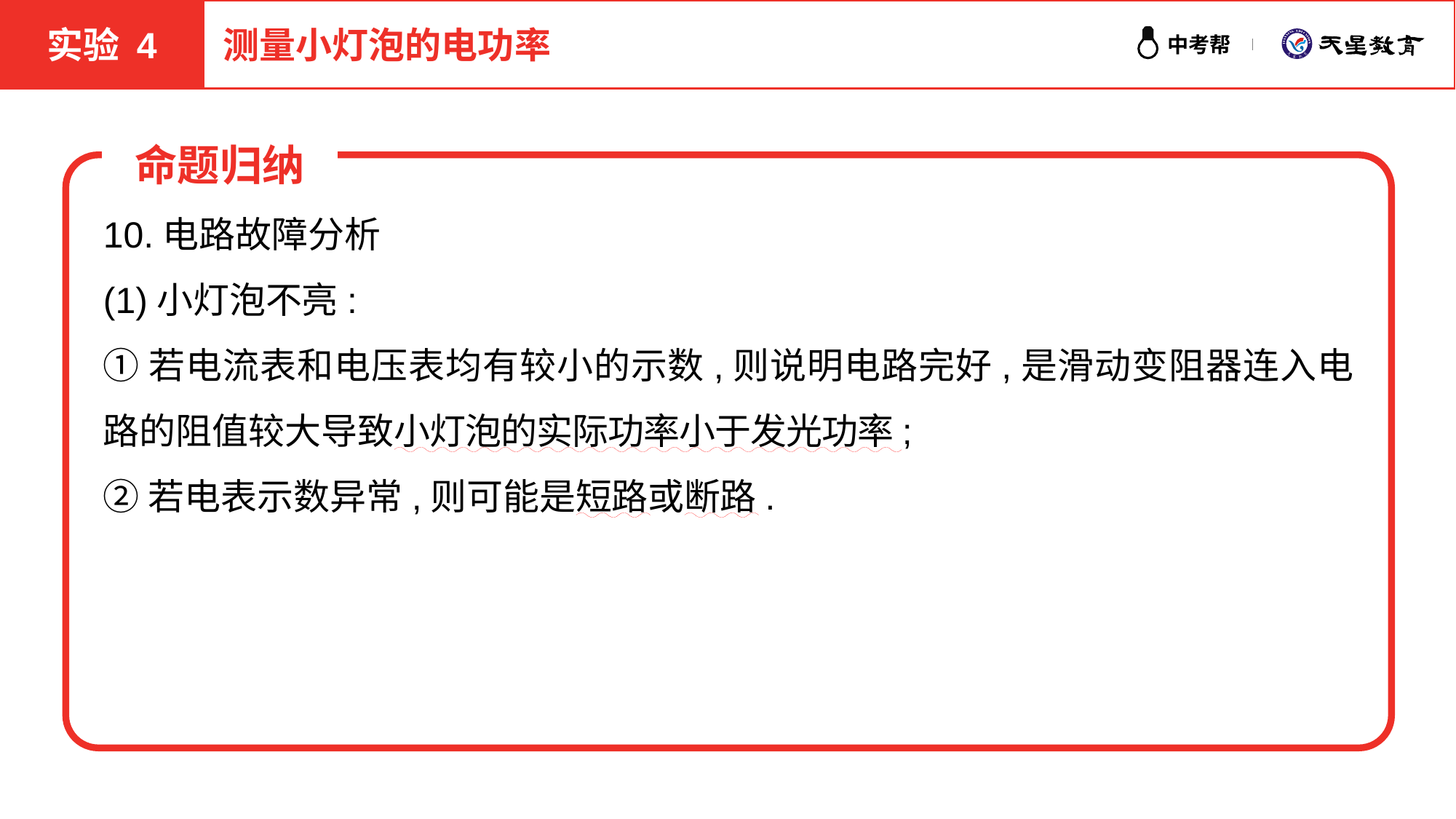

实验 4
测量小灯泡的电功率
命题归纳

10.电路故障分析
(1)小灯泡不亮:
①若电流表和电压表均有较小的示数,则说明电路完好,是滑动变阻器连入电路的阻值较大导致小灯泡的实际功率小于发光功率;
②若电表示数异常,则可能是短路或断路.